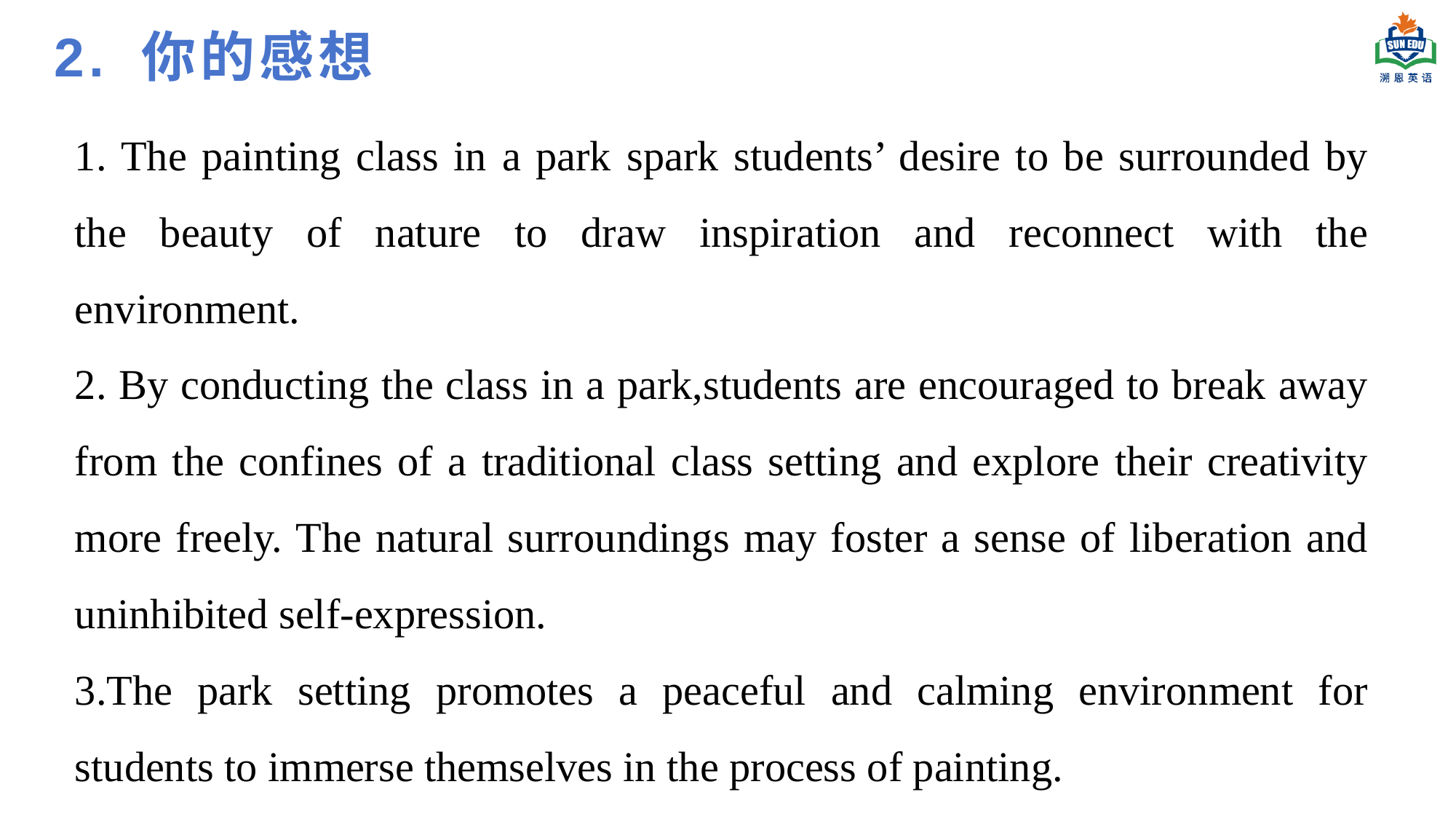

# 2. 你的感想
1. The painting class in a park spark students’ desire to be surrounded by the beauty of nature to draw inspiration and reconnect with the environment.
2. By conducting the class in a park,students are encouraged to break away from the confines of a traditional class setting and explore their creativity more freely. The natural surroundings may foster a sense of liberation and uninhibited self-expression.
3.The park setting promotes a peaceful and calming environment for students to immerse themselves in the process of painting.